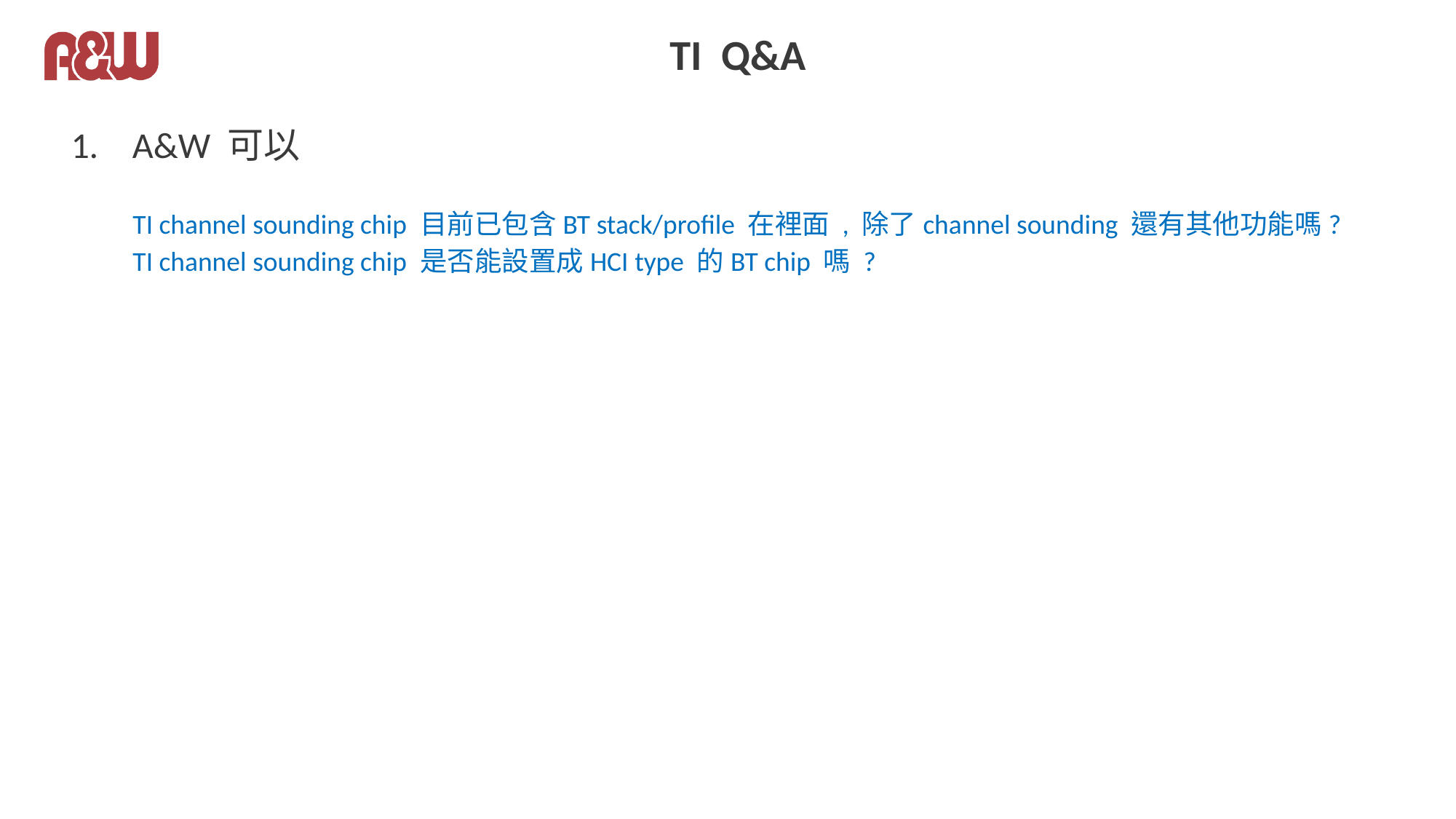

# TI  Q&A
A&W 可以

          TI channel sounding chip 目前已包含BT stack/profile 在裡面 , 除了channel sounding 還有其他功能嗎?
          TI channel sounding chip 是否能設置成HCI type 的BT chip 嗎 ?